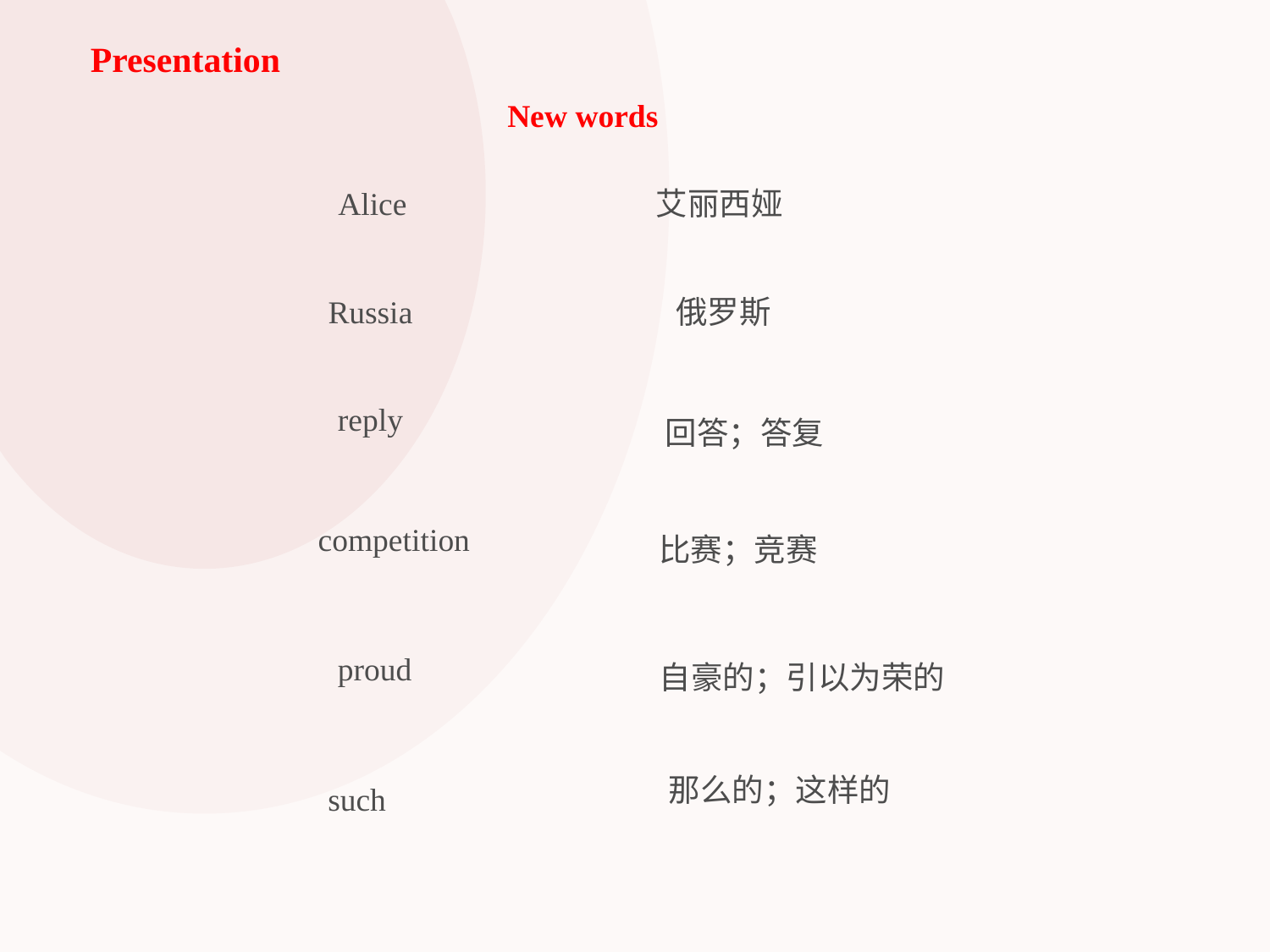

Presentation
New words
Alice
艾丽西娅
Russia
俄罗斯
reply
回答；答复
competition
比赛；竞赛
proud
自豪的；引以为荣的
那么的；这样的
such